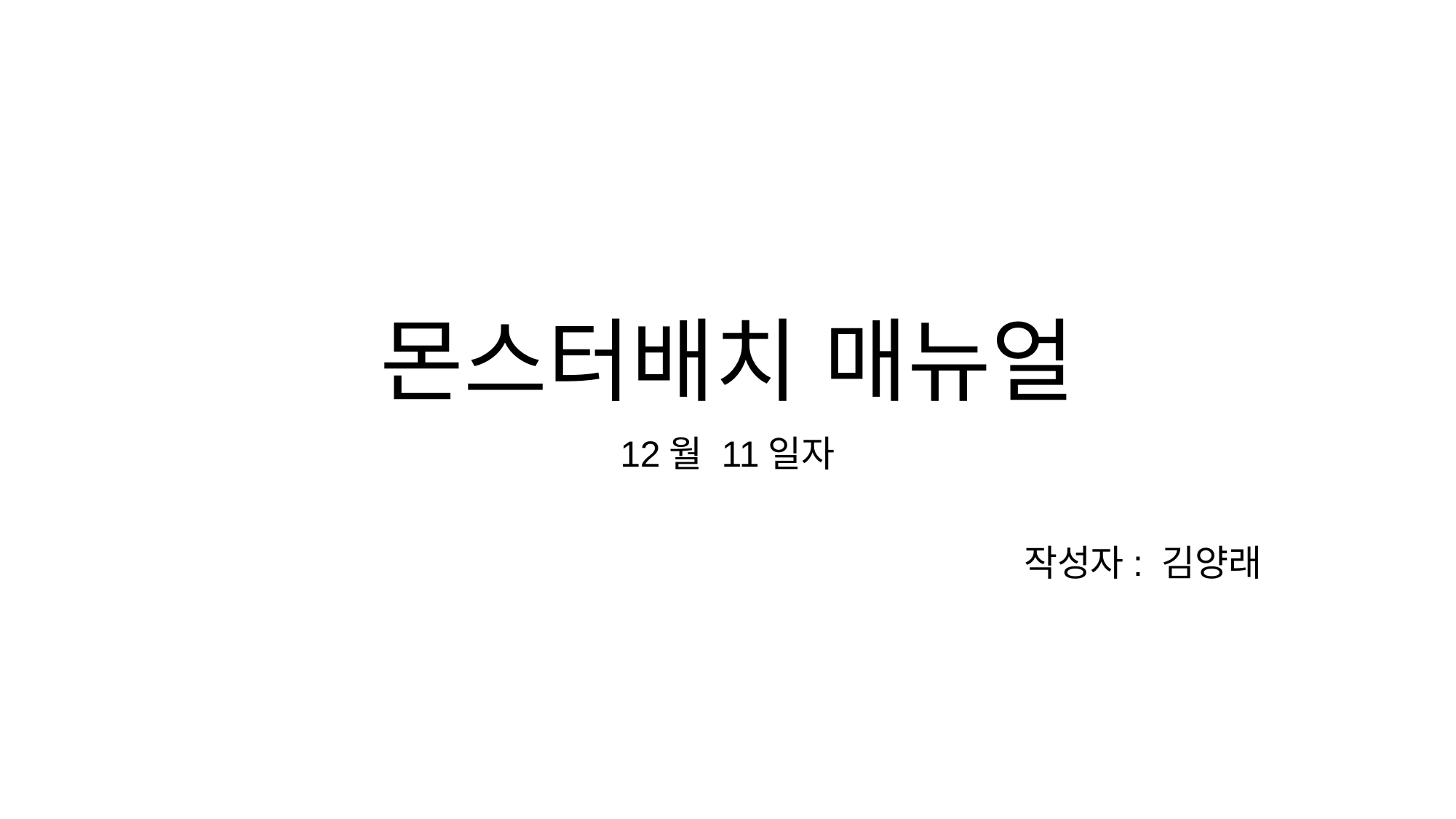

# 몬스터배치 매뉴얼
12월 11일자

작성자: 김양래